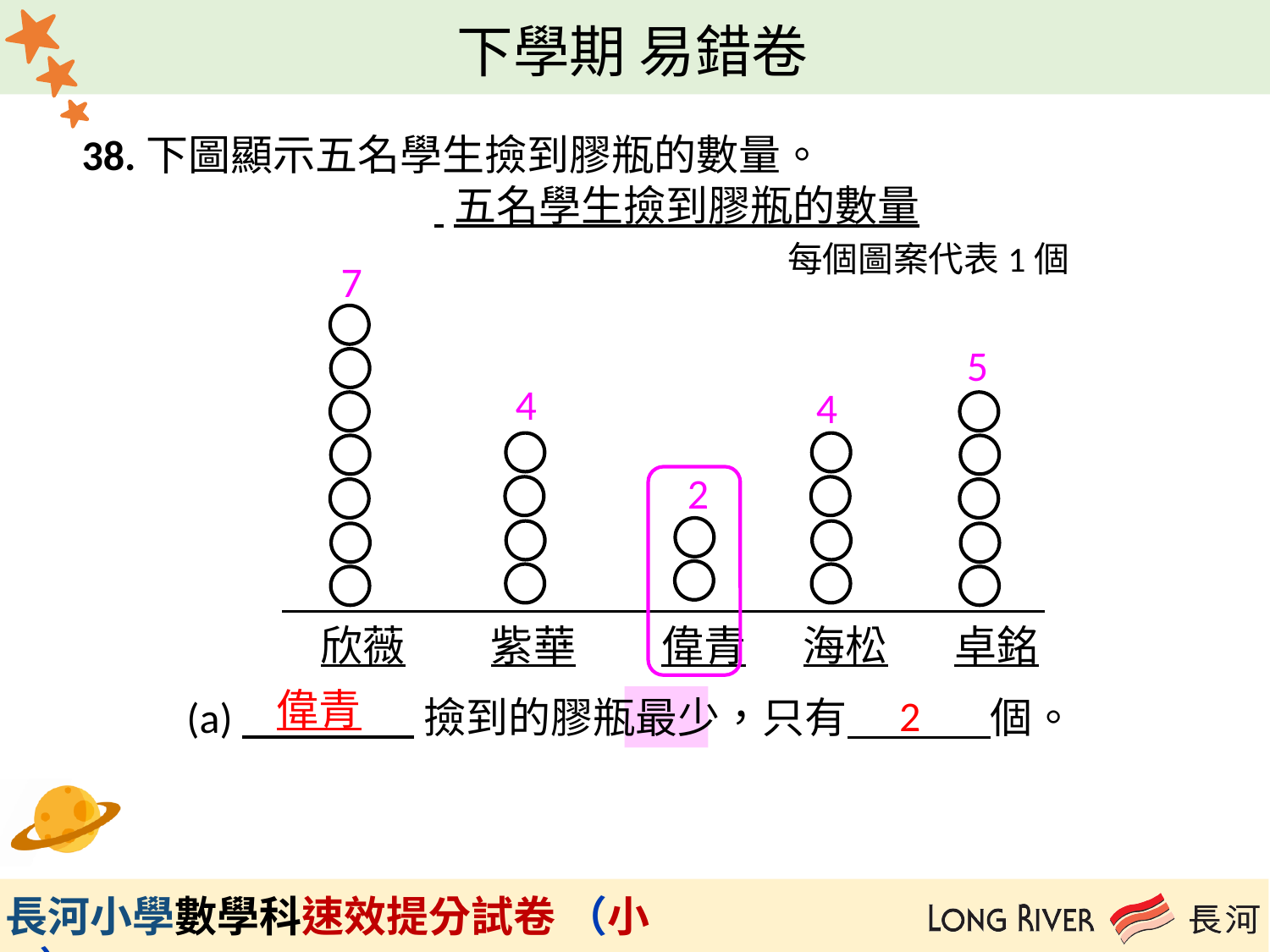

38.下圖顯示五名學生撿到膠瓶的數量。
                                      五名學生撿到膠瓶的數量
                                                                         每個圖案代表1個

                        欣薇         紫華         偉青      海松       卓銘
           (a)                   撿到的膠瓶最少，只有               個。
7

5
4
4

2

偉青
2